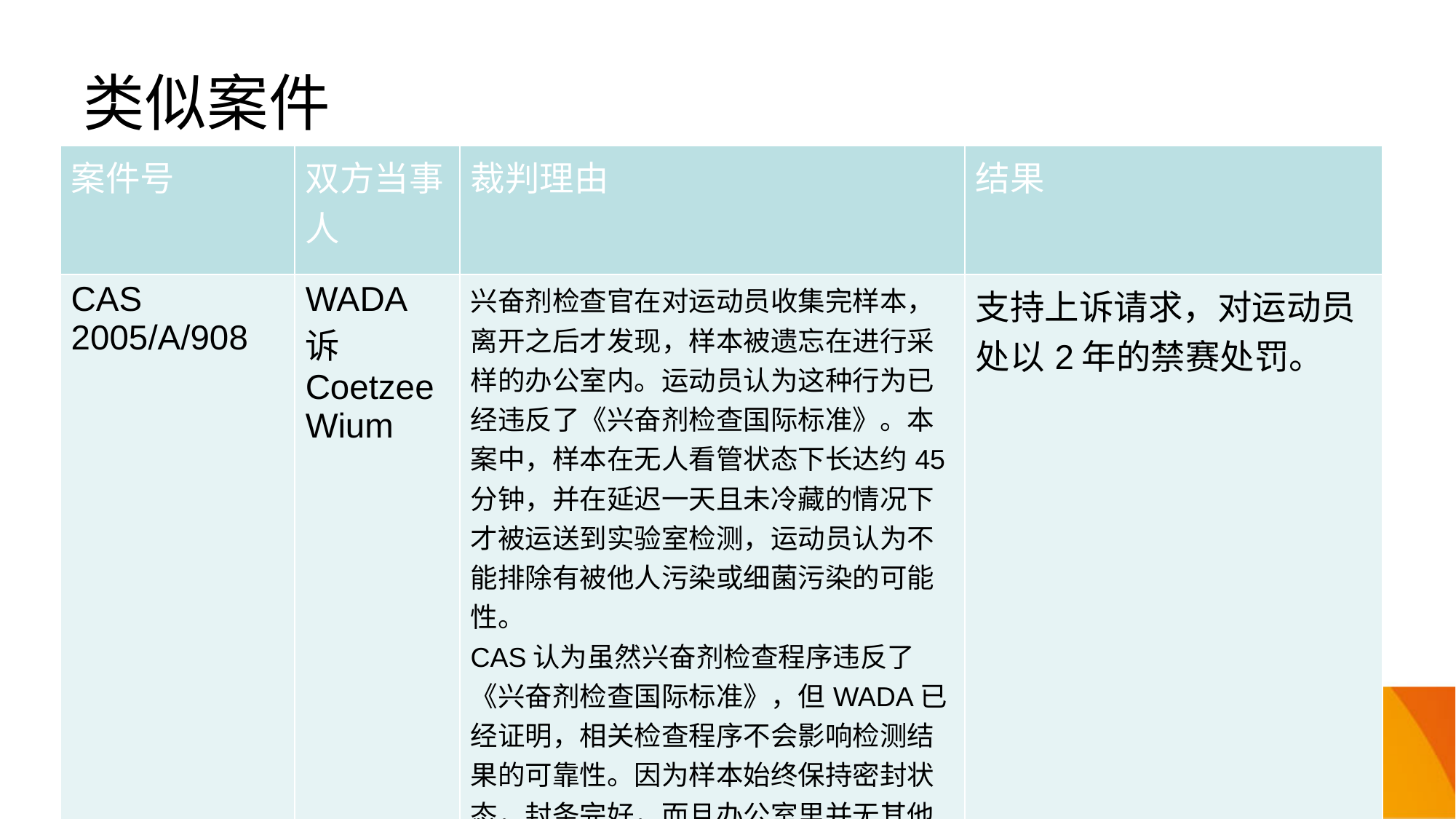

# 类似案件
| 案件号 | 双方当事人 | 裁判理由 | 结果 |
| --- | --- | --- | --- |
| CAS 2005/A/908 | WADA 诉 Coetzee Wium | 兴奋剂检查官在对运动员收集完样本，离开之后才发现，样本被遗忘在进行采样的办公室内。运动员认为这种行为已经违反了《兴奋剂检查国际标准》。本案中，样本在无人看管状态下长达约45分钟，并在延迟一天且未冷藏的情况下才被运送到实验室检测，运动员认为不能排除有被他人污染或细菌污染的可能性。 CAS认为虽然兴奋剂检查程序违反了《兴奋剂检查国际标准》，但WADA已经证明，相关检查程序不会影响检测结果的可靠性。因为样本始终保持密封状态，封条完好，而且办公室里并无其他人进入。 | 支持上诉请求，对运动员处以2年的禁赛处罚。 |